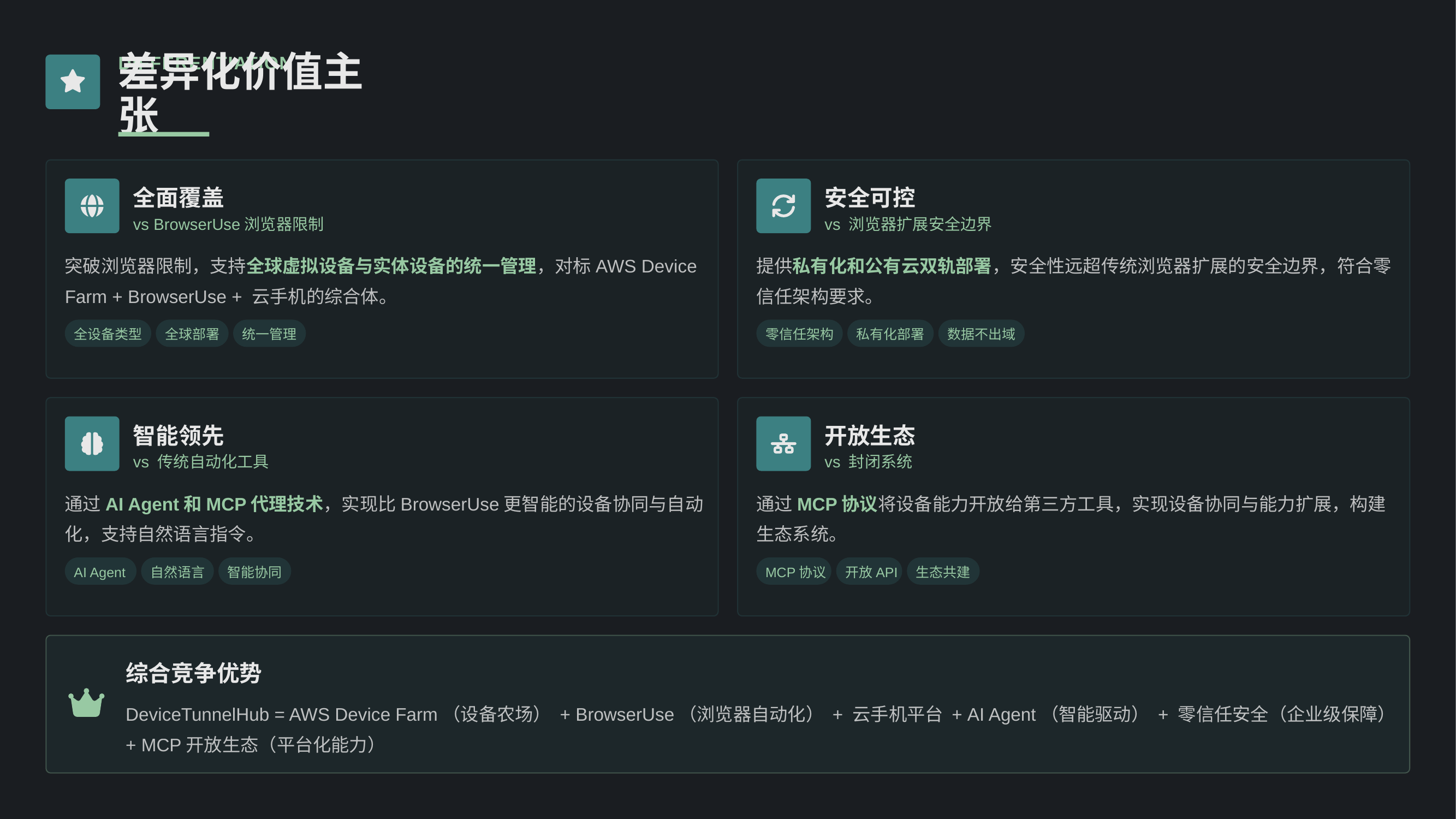

DIFFERENTIATION

差异化价值主张

全面覆盖

安全可控

vs BrowserUse浏览器限制
vs 浏览器扩展安全边界
突破浏览器限制，支持全球虚拟设备与实体设备的统一管理，对标AWS Device Farm + BrowserUse + 云手机的综合体。
提供私有化和公有云双轨部署，安全性远超传统浏览器扩展的安全边界，符合零信任架构要求。

全设备类型

全球部署

统一管理

零信任架构

私有化部署

数据不出域

智能领先

开放生态

vs 传统自动化工具
vs 封闭系统
通过AI Agent和MCP代理技术，实现比BrowserUse更智能的设备协同与自动化，支持自然语言指令。
通过MCP协议将设备能力开放给第三方工具，实现设备协同与能力扩展，构建生态系统。

AI Agent

自然语言

智能协同

MCP协议

开放API

生态共建

综合竞争优势

DeviceTunnelHub = AWS Device Farm（设备农场） + BrowserUse（浏览器自动化） + 云手机平台 + AI Agent（智能驱动） + 零信任安全（企业级保障） + MCP开放生态（平台化能力）